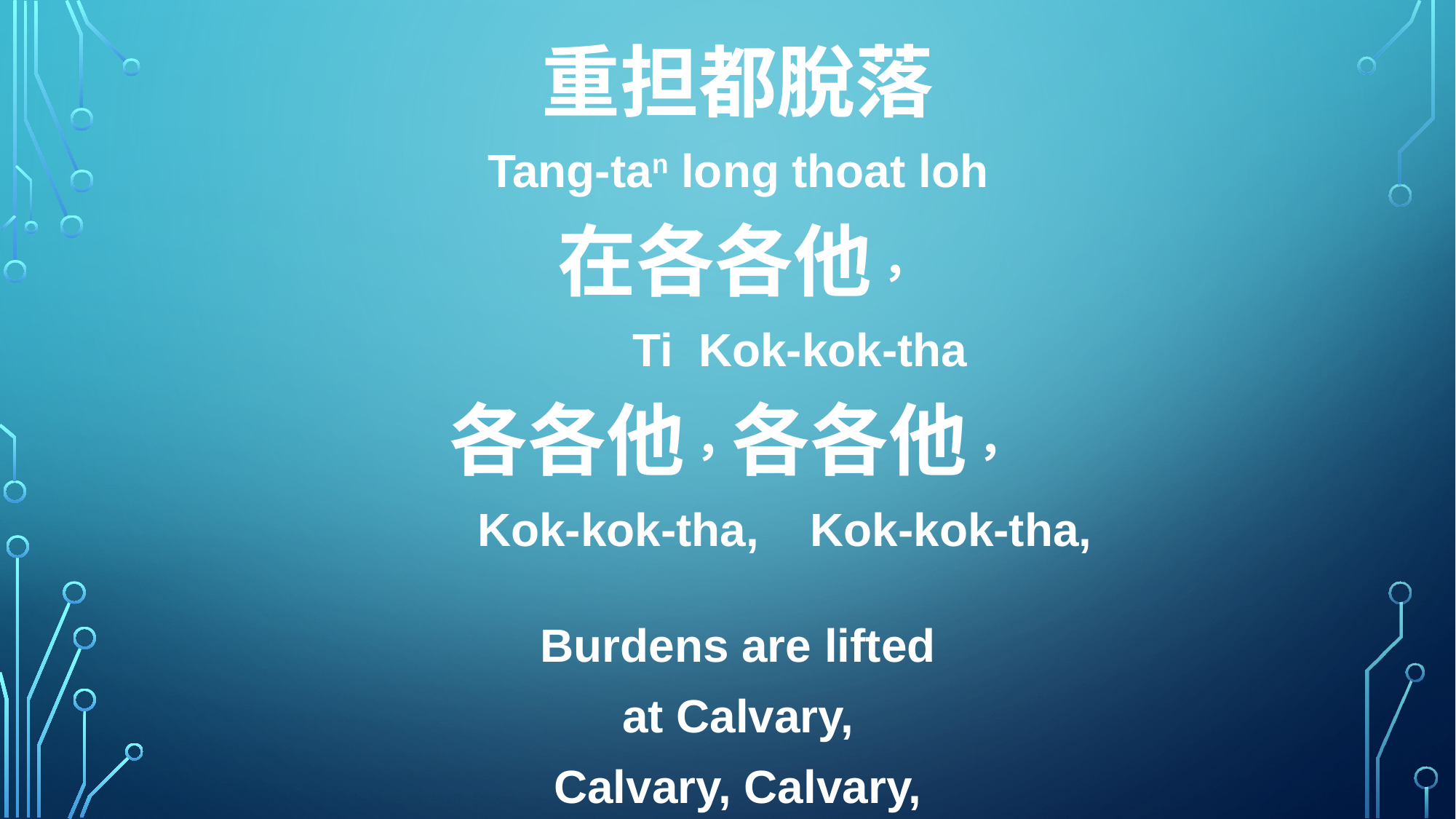

重担都脫落
Tang-tan long thoat loh
在各各他，
                           Ti  Kok-kok-tha
各各他，各各他，
               Kok-kok-tha,    Kok-kok-tha,

Burdens are lifted
at Calvary,
Calvary, Calvary,